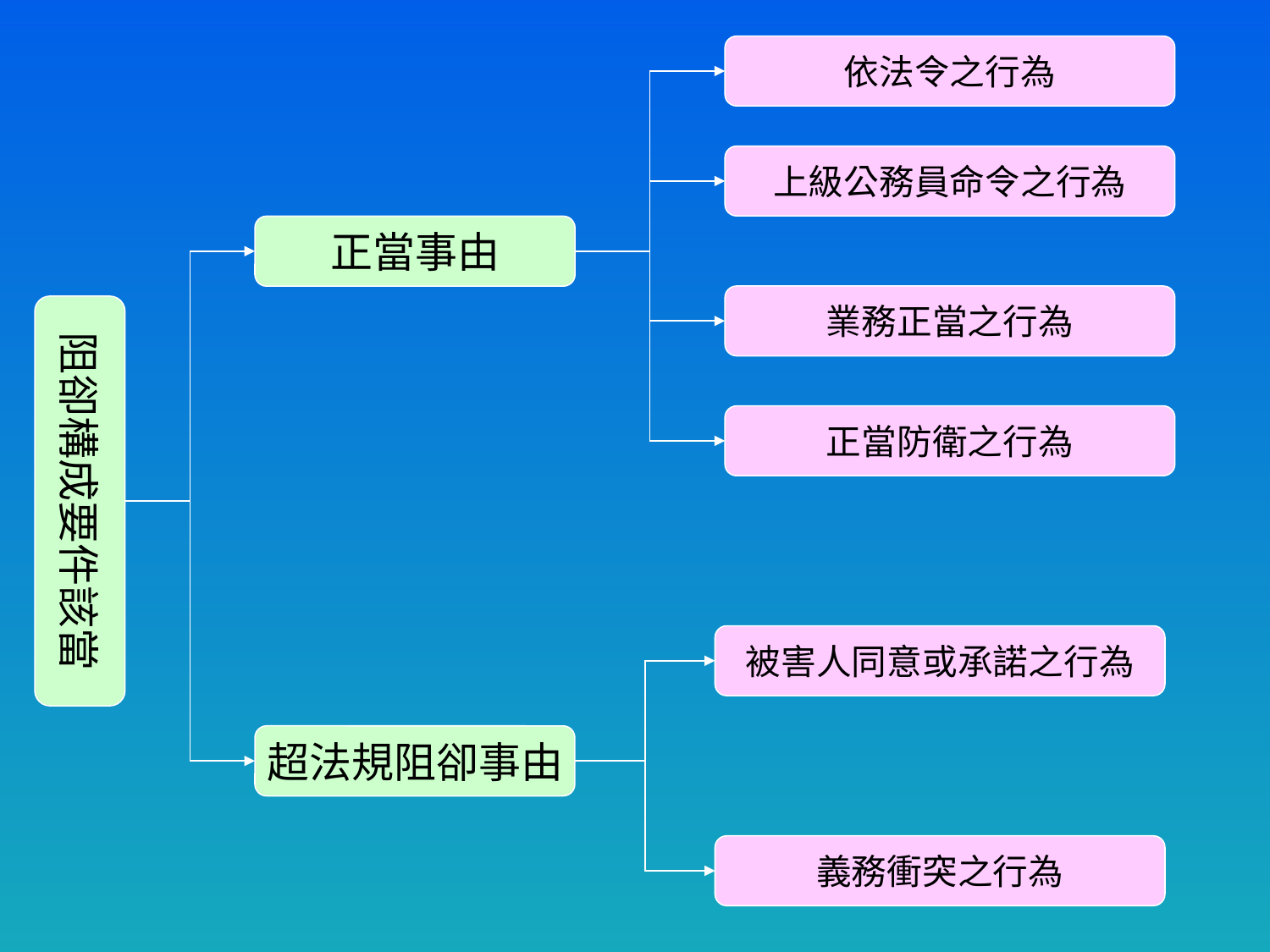

依法令之行為
上級公務員命令之行為
正當事由
業務正當之行為
阻卻構成要件該當
正當防衛之行為
被害人同意或承諾之行為
超法規阻卻事由
義務衝突之行為